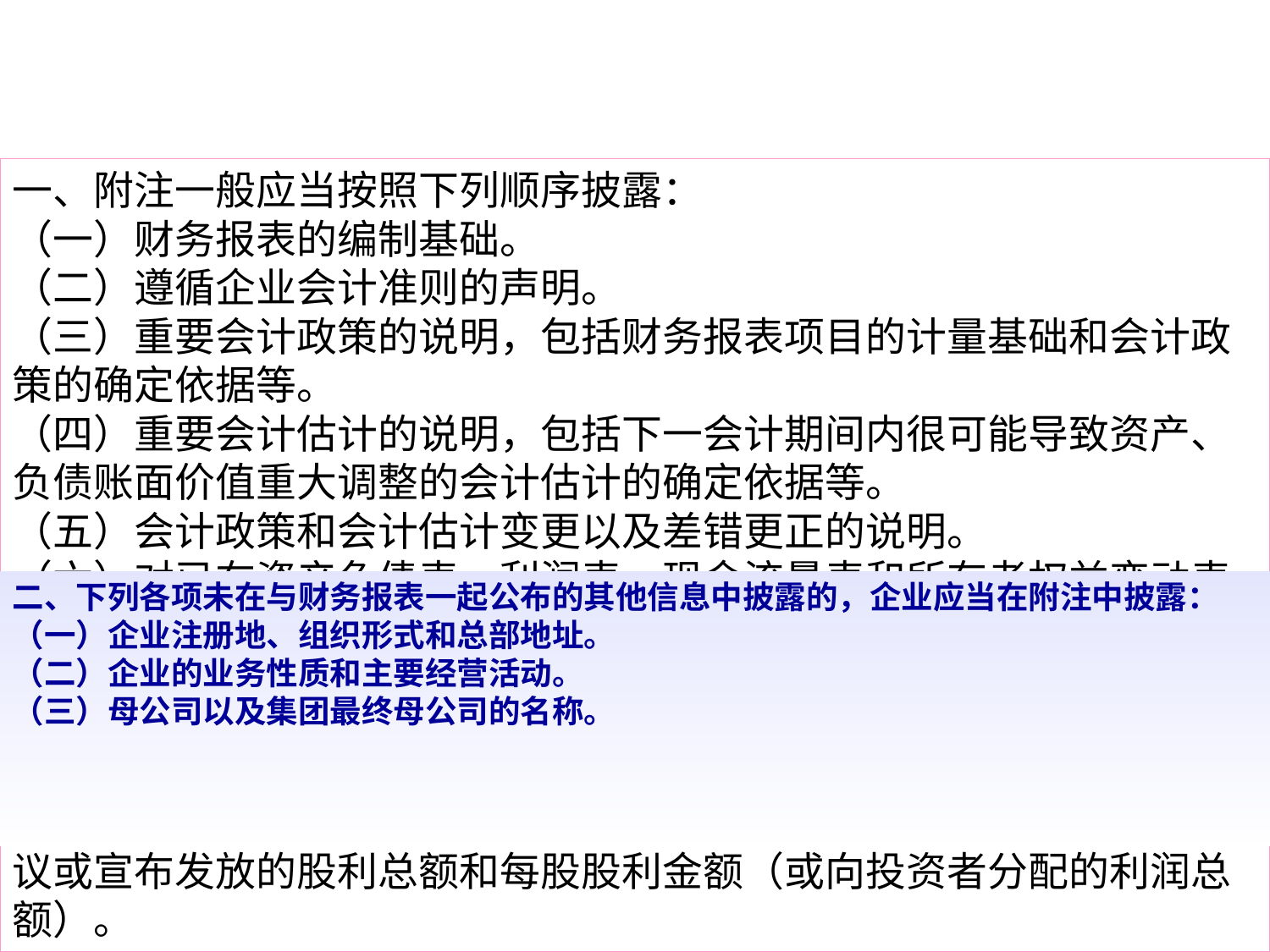

一、附注一般应当按照下列顺序披露：
（一）财务报表的编制基础。
（二）遵循企业会计准则的声明。
（三）重要会计政策的说明，包括财务报表项目的计量基础和会计政策的确定依据等。
（四）重要会计估计的说明，包括下一会计期间内很可能导致资产、负债账面价值重大调整的会计估计的确定依据等。
（五）会计政策和会计估计变更以及差错更正的说明。
（六）对已在资产负债表、利润表、现金流量表和所有者权益变动表中列示的重要项目的进一步说明，包括终止经营税后利润的金额及其构成情况等。
（七）或有和承诺事项、资产负债表日后非调整事项、关联方关系及其交易等需要说明的事项。
企业应当在附注中披露在资产负债表日后、财务报告批准报出日前提议或宣布发放的股利总额和每股股利金额（或向投资者分配的利润总额）。
附注是对在资产负债表、利润表、现金流量表和所有者权益变动表等报表中列示项目的文字描述或明细资料，以及对未能在这些报表中列示项目的说明等。
附注应当披露财务报表的编制基础，相关信息应当与资产负债表、利润表、现金流量表和所有者权益变动表等报表中列示的项目相互参照。
二、下列各项未在与财务报表一起公布的其他信息中披露的，企业应当在附注中披露：
（一）企业注册地、组织形式和总部地址。
（二）企业的业务性质和主要经营活动。
（三）母公司以及集团最终母公司的名称。
2012-07-13
会计学
431